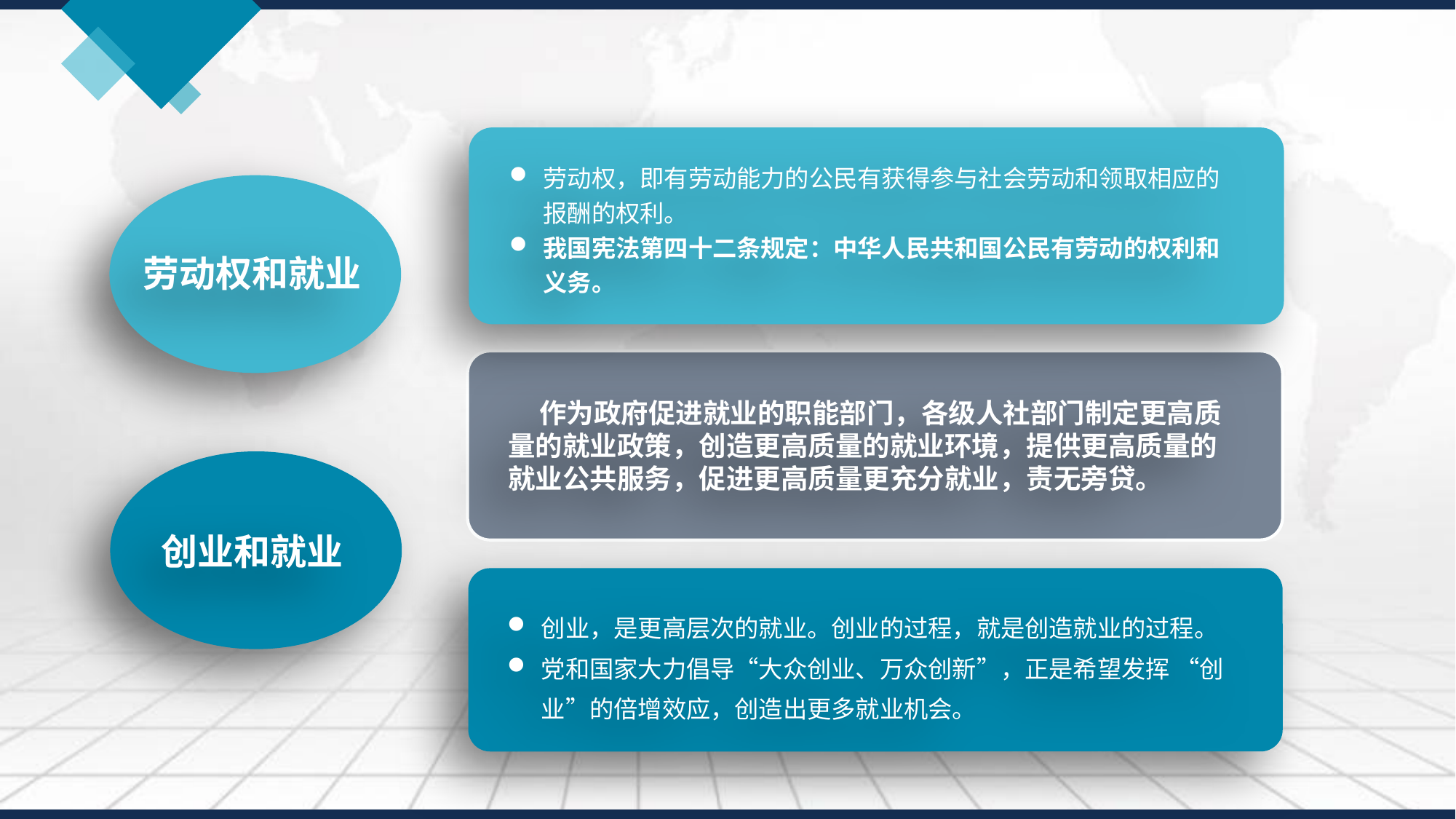

劳动权，即有劳动能力的公民有获得参与社会劳动和领取相应的报酬的权利。
我国宪法第四十二条规定：中华人民共和国公民有劳动的权利和义务。

劳动权和就业

    作为政府促进就业的职能部门，各级人社部门制定更高质量的就业政策，创造更高质量的就业环境，提供更高质量的就业公共服务，促进更高质量更充分就业，责无旁贷。

创业和就业

创业，是更高层次的就业。创业的过程，就是创造就业的过程。
党和国家大力倡导“大众创业、万众创新”，正是希望发挥 “创业”的倍增效应，创造出更多就业机会。